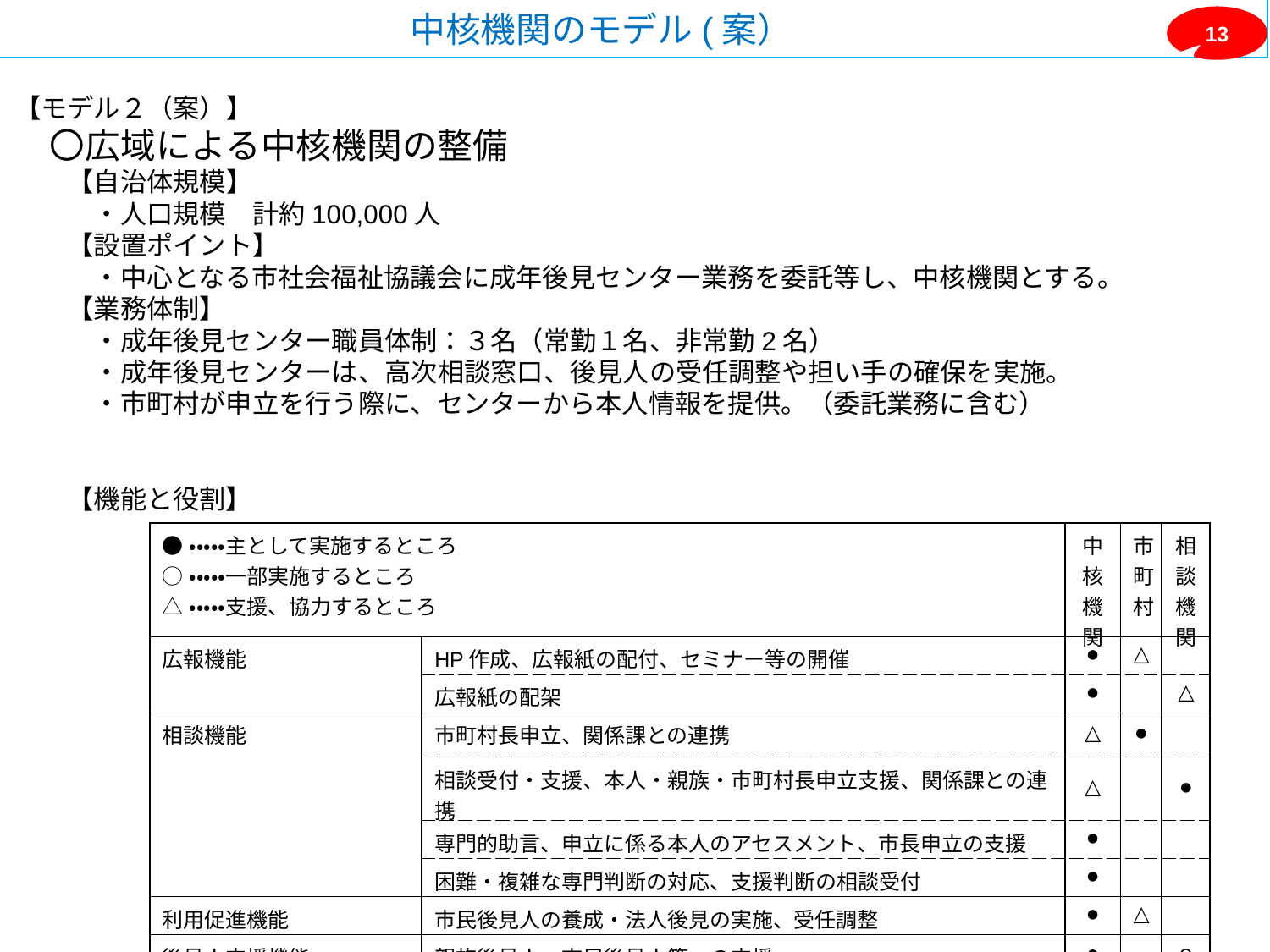

中核機関のモデル(案）
13

【モデル２（案）】
　〇広域による中核機関の整備
　　【自治体規模】
　　　・人口規模　計約100,000人
　　【設置ポイント】
　　　・中心となる市社会福祉協議会に成年後見センター業務を委託等し、中核機関とする。
　　【業務体制】
　　　・成年後見センター職員体制：３名（常勤１名、非常勤2名）
　　　・成年後見センターは、高次相談窓口、後見人の受任調整や担い手の確保を実施。
　　　・市町村が申立を行う際に、センターから本人情報を提供。（委託業務に含む）

　　【機能と役割】
| ●・・・・・主として実施するところ ○・・・・・一部実施するところ △・・・・・支援、協力するところ |  | 中核機関 | 市町村 | 相談機関 |
| --- | --- | --- | --- | --- |
| 広報機能 | HP作成、広報紙の配付、セミナー等の開催 | ● | △ |  |
|  | 広報紙の配架 | ● |  | △ |
| 相談機能 | 市町村長申立、関係課との連携 | △ | ● |  |
|  | 相談受付・支援、本人・親族・市町村長申立支援、関係課との連携 | △ |  | ● |
|  | 専門的助言、申立に係る本人のアセスメント、市長申立の支援 | ● |  |  |
|  | 困難・複雑な専門判断の対応、支援判断の相談受付 | ● |  |  |
| 利用促進機能 | 市民後見人の養成・法人後見の実施、受任調整 | ● | △ |  |
| 後見人支援機能 | 親族後見人、市民後見人等への支援 | ● |  | ○ |